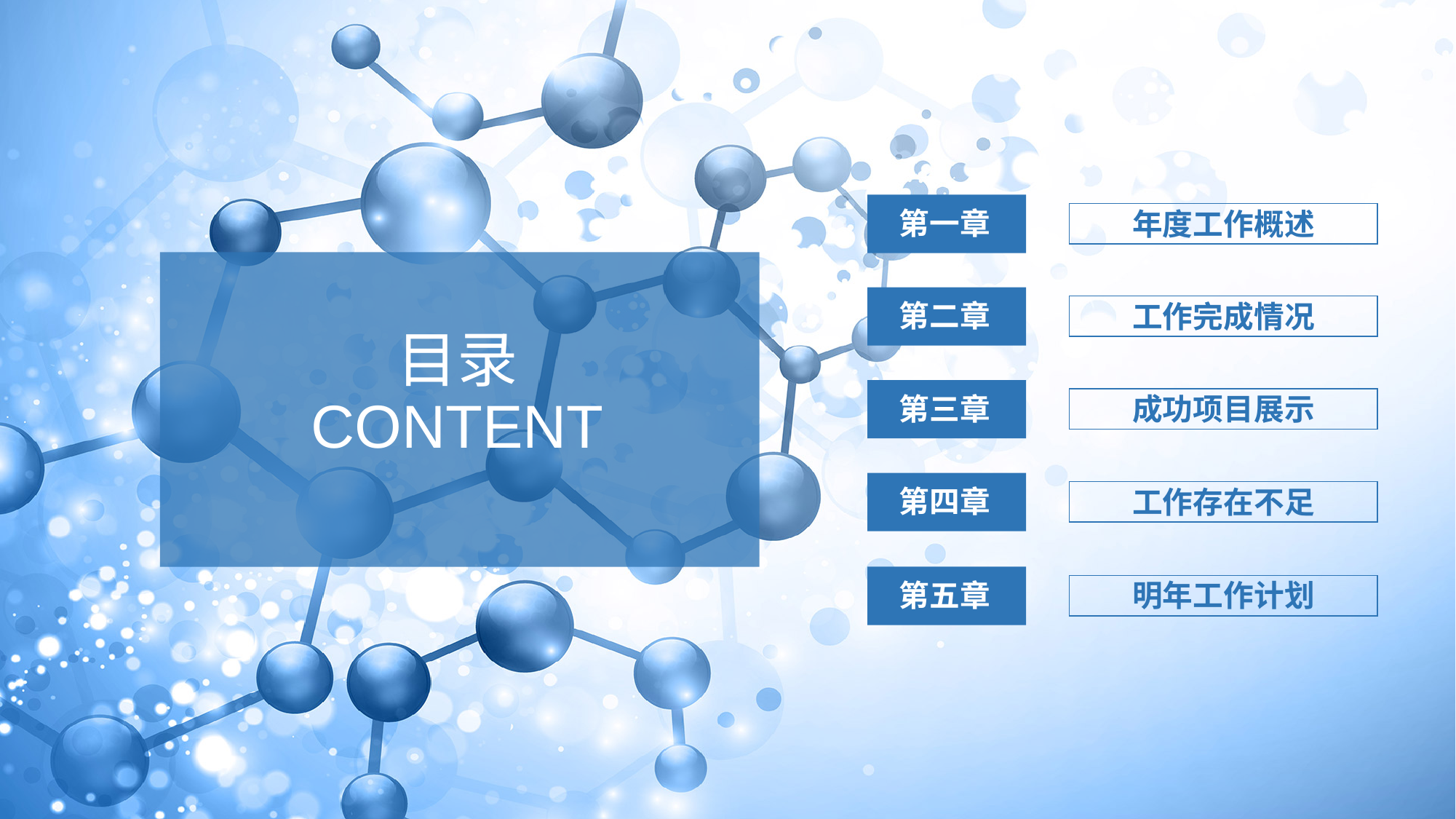

第一章
年度工作概述

第二章
工作完成情况

目录

CONTENT
第三章
成功项目展示

第四章
工作存在不足

第五章
明年工作计划